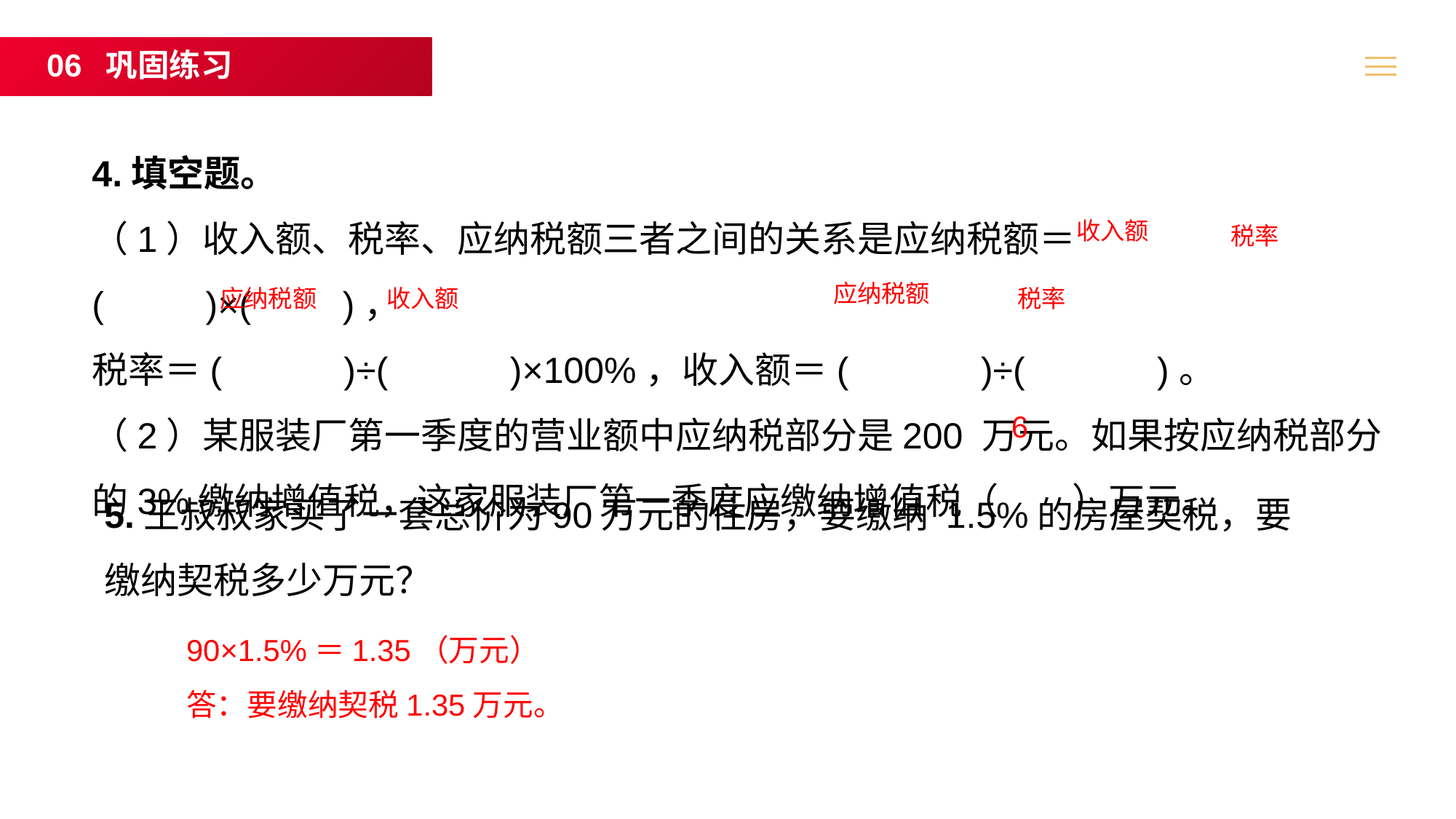

06  巩固练习
4.填空题。
（1）收入额、税率、应纳税额三者之间的关系是应纳税额＝(          )×(         )，
税率＝(            )÷(            )×100%，收入额＝(             )÷(             )。
（2）某服装厂第一季度的营业额中应纳税部分是200 万元。如果按应纳税部分的3%缴纳增值税，这家服装厂第一季度应缴纳增值税（         ）万元。
 收入额
税率
应纳税额
应纳税额
收入额
税率
6
5.王叔叔家买了一套总价为90万元的住房，要缴纳 1.5%的房屋契税，要缴纳契税多少万元？
90×1.5%＝1.35（万元）
答：要缴纳契税1.35万元。